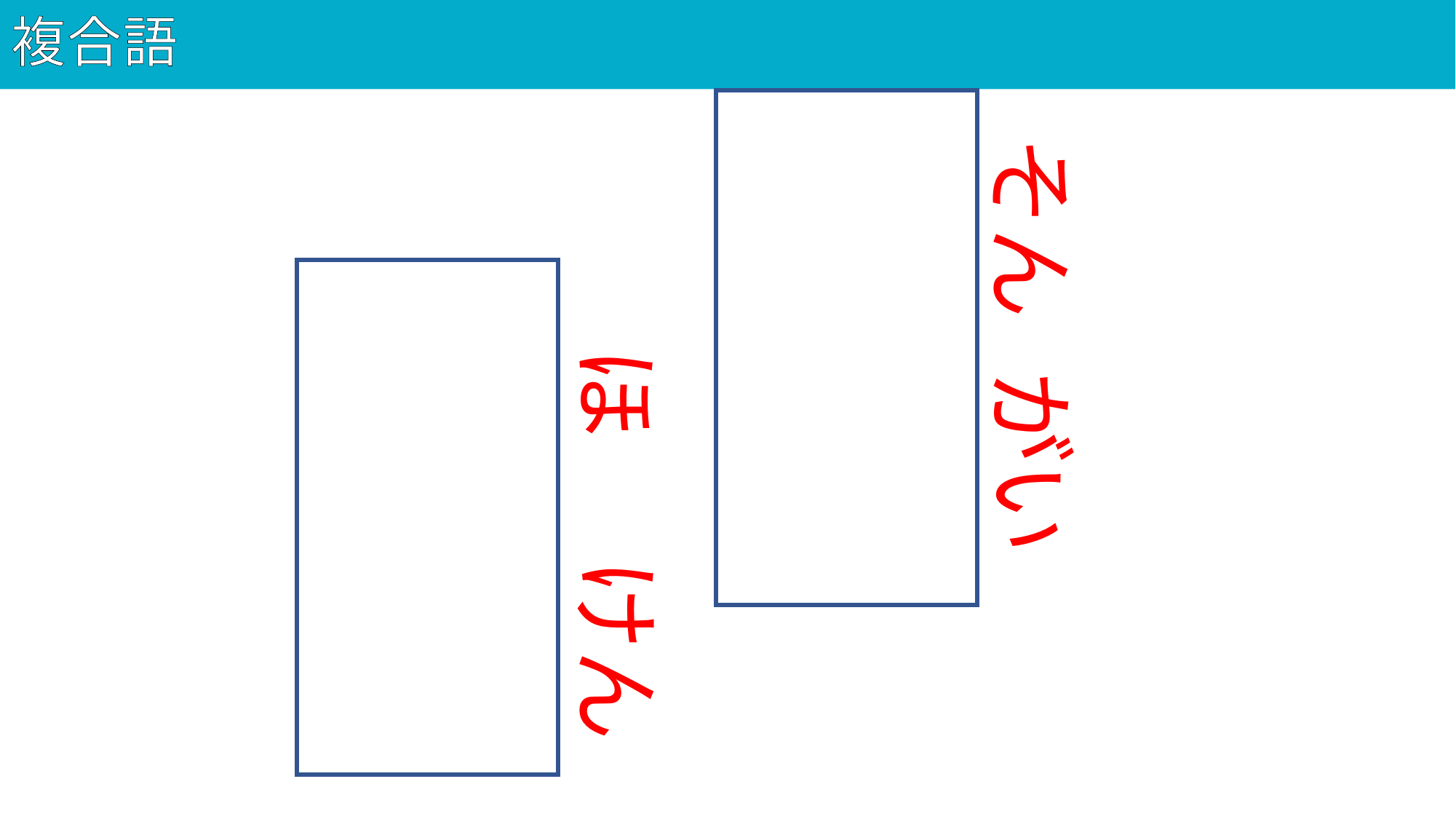

# 複合語
104
損害

そん
保険

ほ
がい
けん